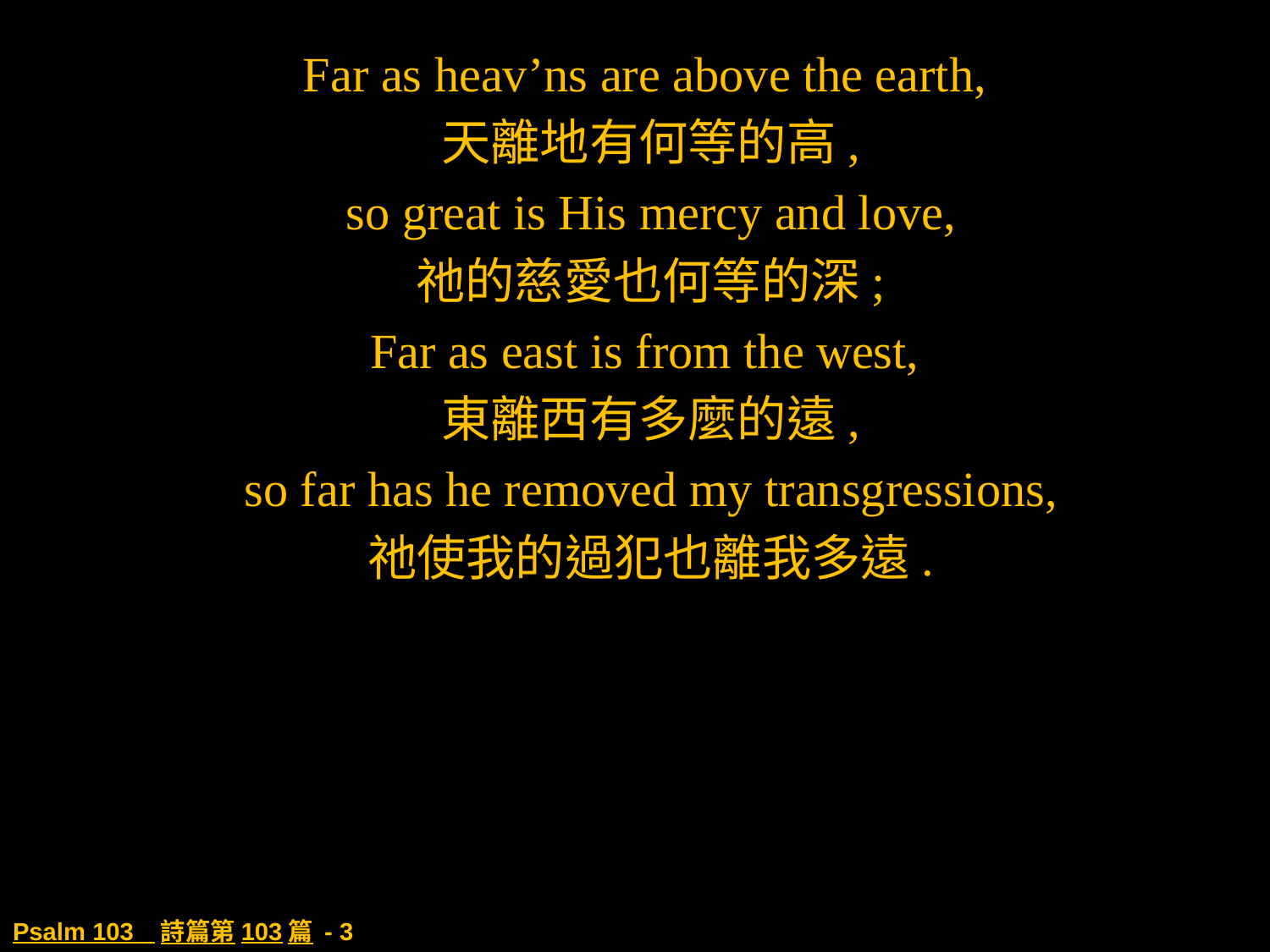

Far as heav’ns are above the earth,
天離地有何等的高,
so great is His mercy and love,
祂的慈愛也何等的深;
Far as east is from the west,
東離西有多麼的遠,
so far has he removed my transgressions,
祂使我的過犯也離我多遠.

# Psalm 103   詩篇第103篇 - 3